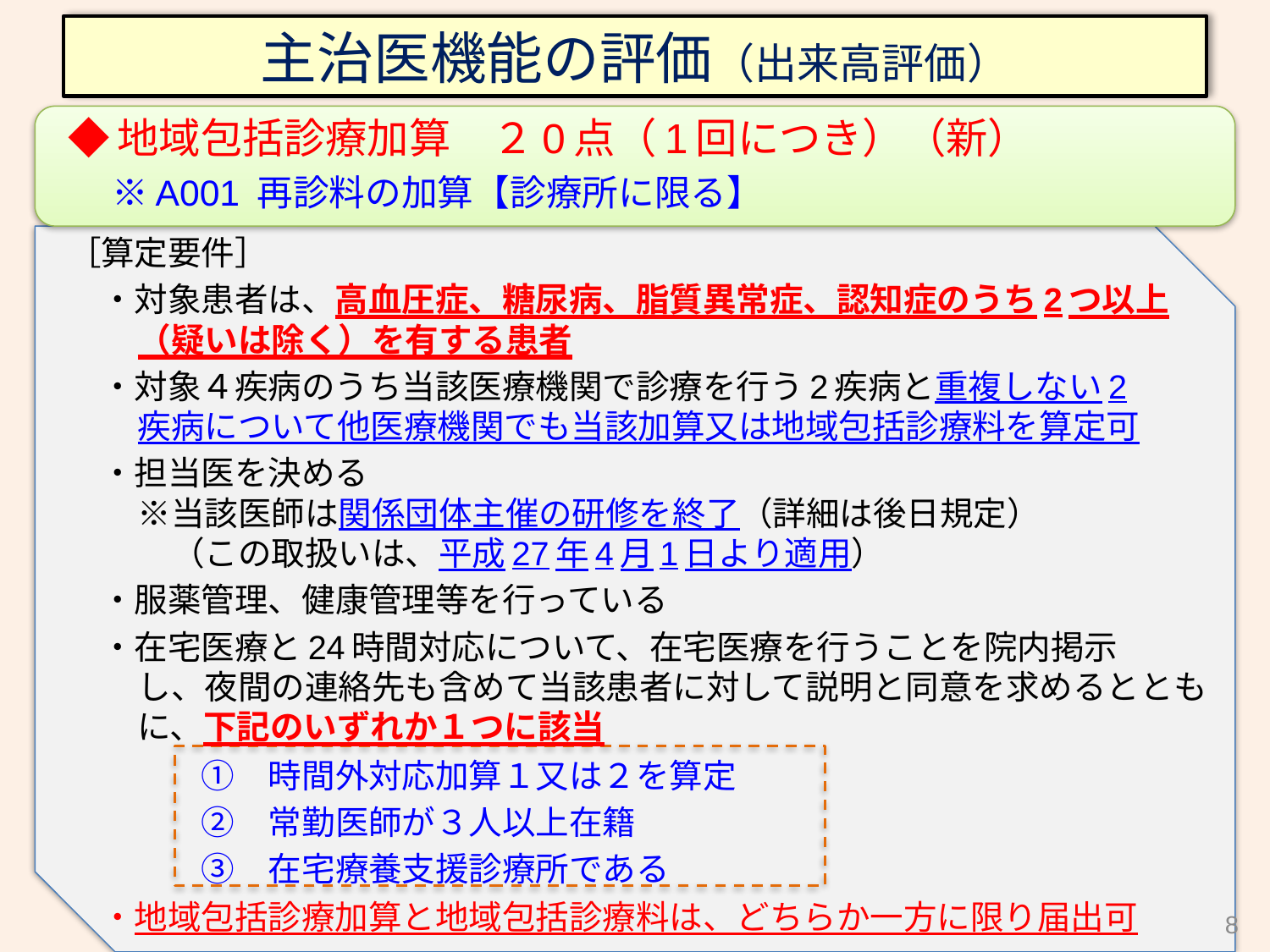

# 主治医機能の評価（出来高評価）
◆地域包括診療加算　２0点（1回につき）（新）
　※A001 再診料の加算【診療所に限る】
［算定要件］
　・対象患者は、高血圧症、糖尿病、脂質異常症、認知症のうち2つ以上（疑いは除く）を有する患者
　・対象４疾病のうち当該医療機関で診療を行う2疾病と重複しない2
疾病について他医療機関でも当該加算又は地域包括診療料を算定可
　・担当医を決める
※当該医師は関係団体主催の研修を終了（詳細は後日規定）
　（この取扱いは、平成27年4月1日より適用）
　・服薬管理、健康管理等を行っている
　・在宅医療と24時間対応について、在宅医療を行うことを院内掲示
し、夜間の連絡先も含めて当該患者に対して説明と同意を求めるとともに、下記のいずれか１つに該当
　　　　①　時間外対応加算１又は２を算定
　　　　②　常勤医師が３人以上在籍
　　　　③　在宅療養支援診療所である
　・地域包括診療加算と地域包括診療料は、どちらか一方に限り届出可

8